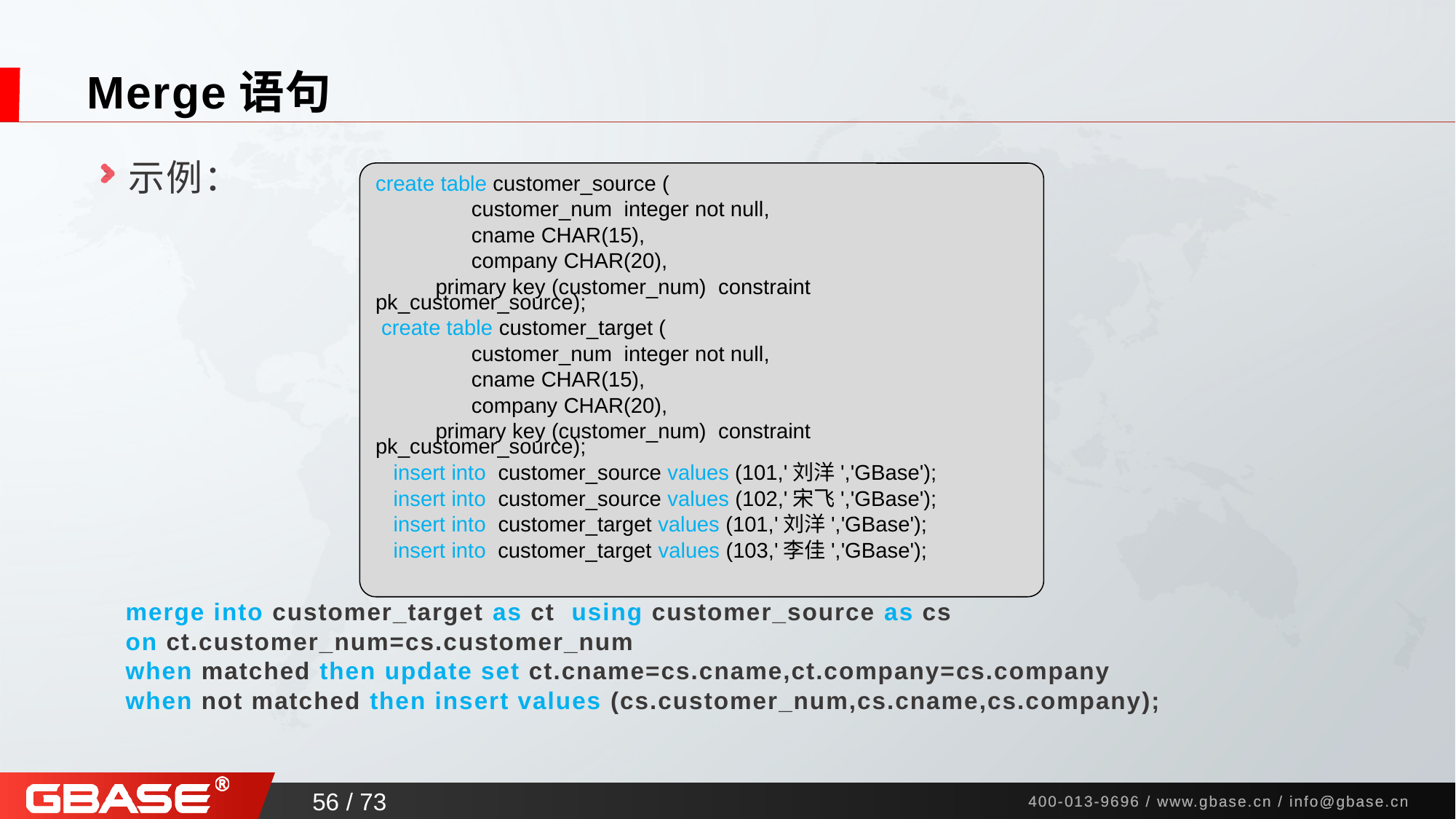

# Merge语句
示例：

   merge into customer_target as ct  using customer_source as cs
   on ct.customer_num=cs.customer_num
   when matched then update set ct.cname=cs.cname,ct.company=cs.company
   when not matched then insert values (cs.customer_num,cs.cname,cs.company);

create table customer_source (
                customer_num  integer not null,
                cname CHAR(15),
                company CHAR(20),
          primary key (customer_num)  constraint pk_customer_source);
 create table customer_target (
                customer_num  integer not null,
                cname CHAR(15),
                company CHAR(20),
          primary key (customer_num)  constraint pk_customer_source);
   insert into  customer_source values (101,'刘洋','GBase');
   insert into  customer_source values (102,'宋飞','GBase');
   insert into  customer_target values (101,'刘洋','GBase');
   insert into  customer_target values (103,'李佳','GBase');